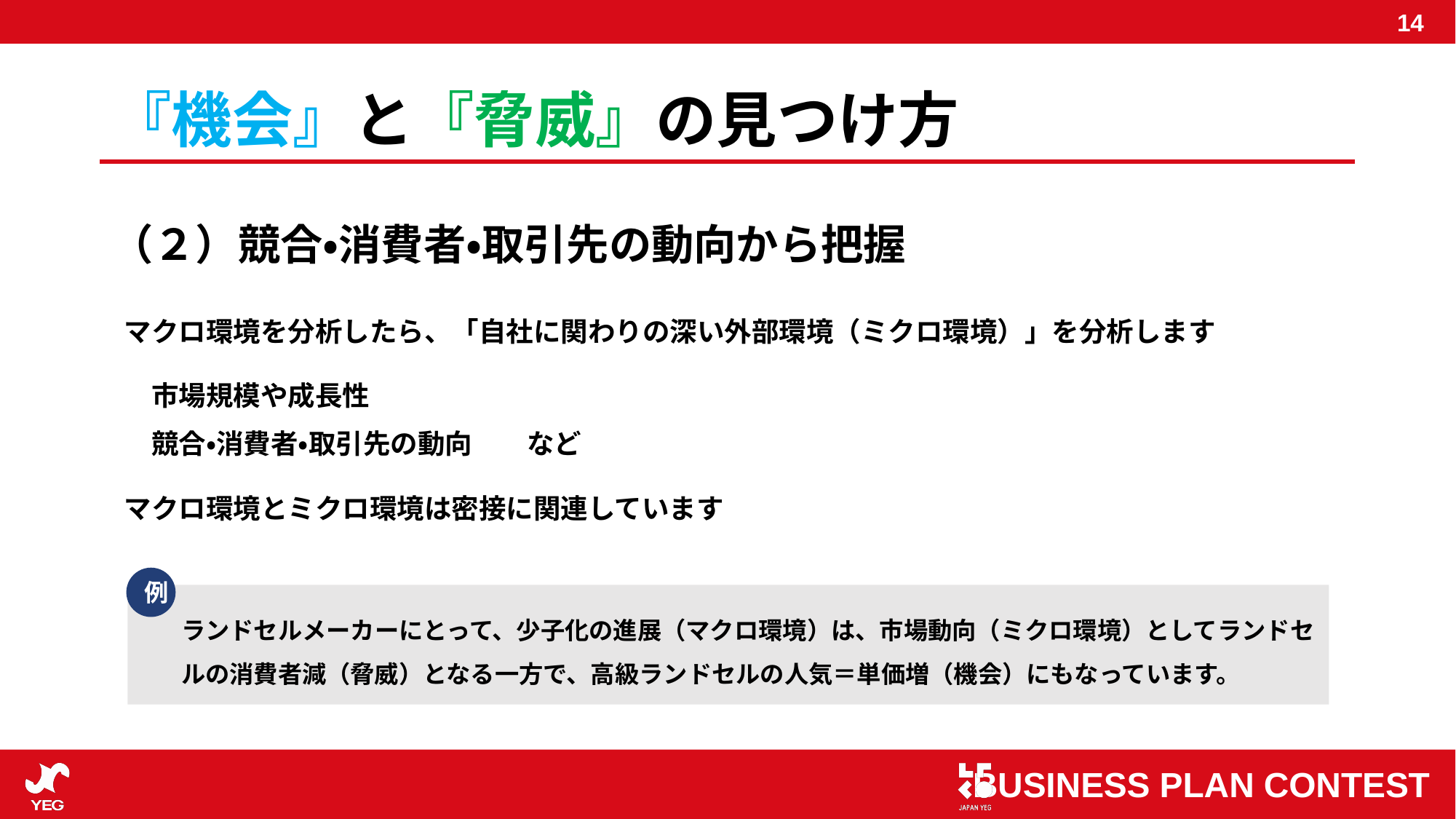

# 『機会』と『脅威』の見つけ方
（２）競合・消費者・取引先の動向から把握
マクロ環境を分析したら、「自社に関わりの深い外部環境（ミクロ環境）」を分析します
　市場規模や成長性
　競合・消費者・取引先の動向　　など
マクロ環境とミクロ環境は密接に関連しています
例
ランドセルメーカーにとって、少子化の進展（マクロ環境）は、市場動向（ミクロ環境）としてランドセルの消費者減（脅威）となる一方で、高級ランドセルの人気＝単価増（機会）にもなっています。